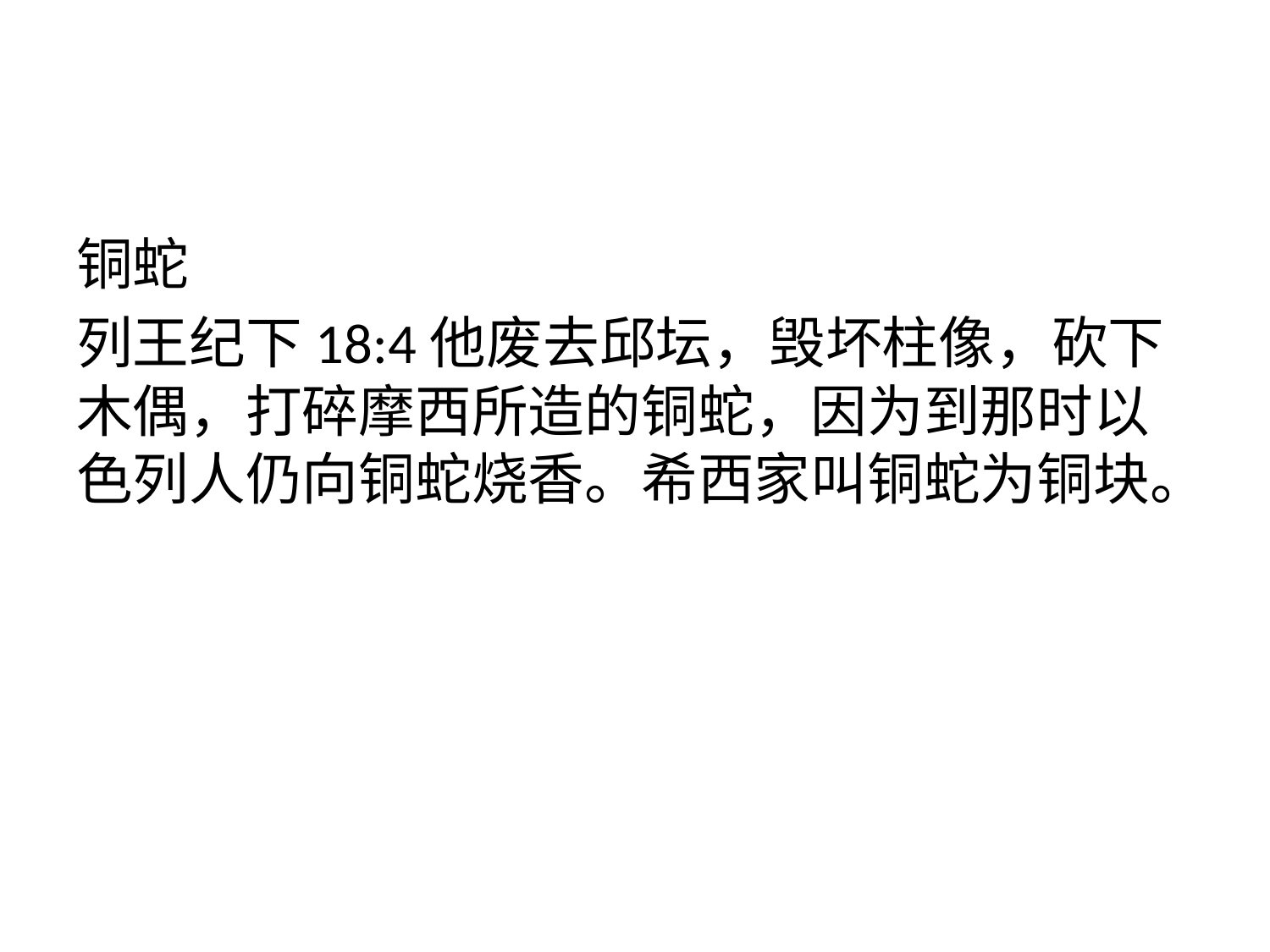

#
铜蛇
列王纪下18:4他废去邱坛，毁坏柱像，砍下木偶，打碎摩西所造的铜蛇，因为到那时以色列人仍向铜蛇烧香。希西家叫铜蛇为铜块。